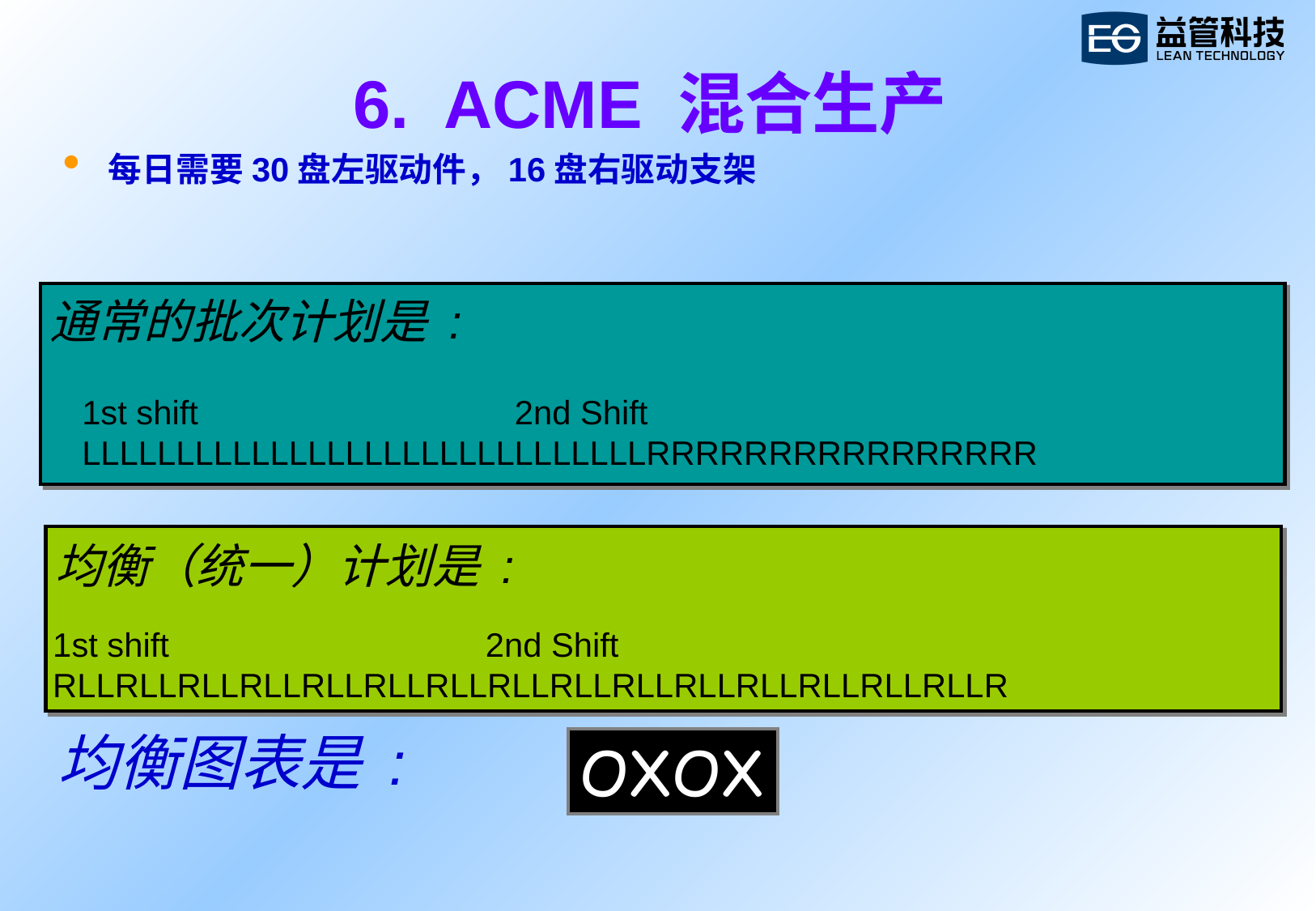

# 6.  ACME 混合生产
每日需要30盘左驱动件，16盘右驱动支架

通常的批次计划是 :
1st shift                                  2nd Shift
LLLLLLLLLLLLLLLLLLLLLLLLLLLLLLRRRRRRRRRRRRRRRR

均衡（统一）计划是 :

1st shift                                  2nd Shift
RLLRLLRLLRLLRLLRLLRLLRLLRLLRLLRLLRLLRLLRLLRLLR
均衡图表是 :
OXOX